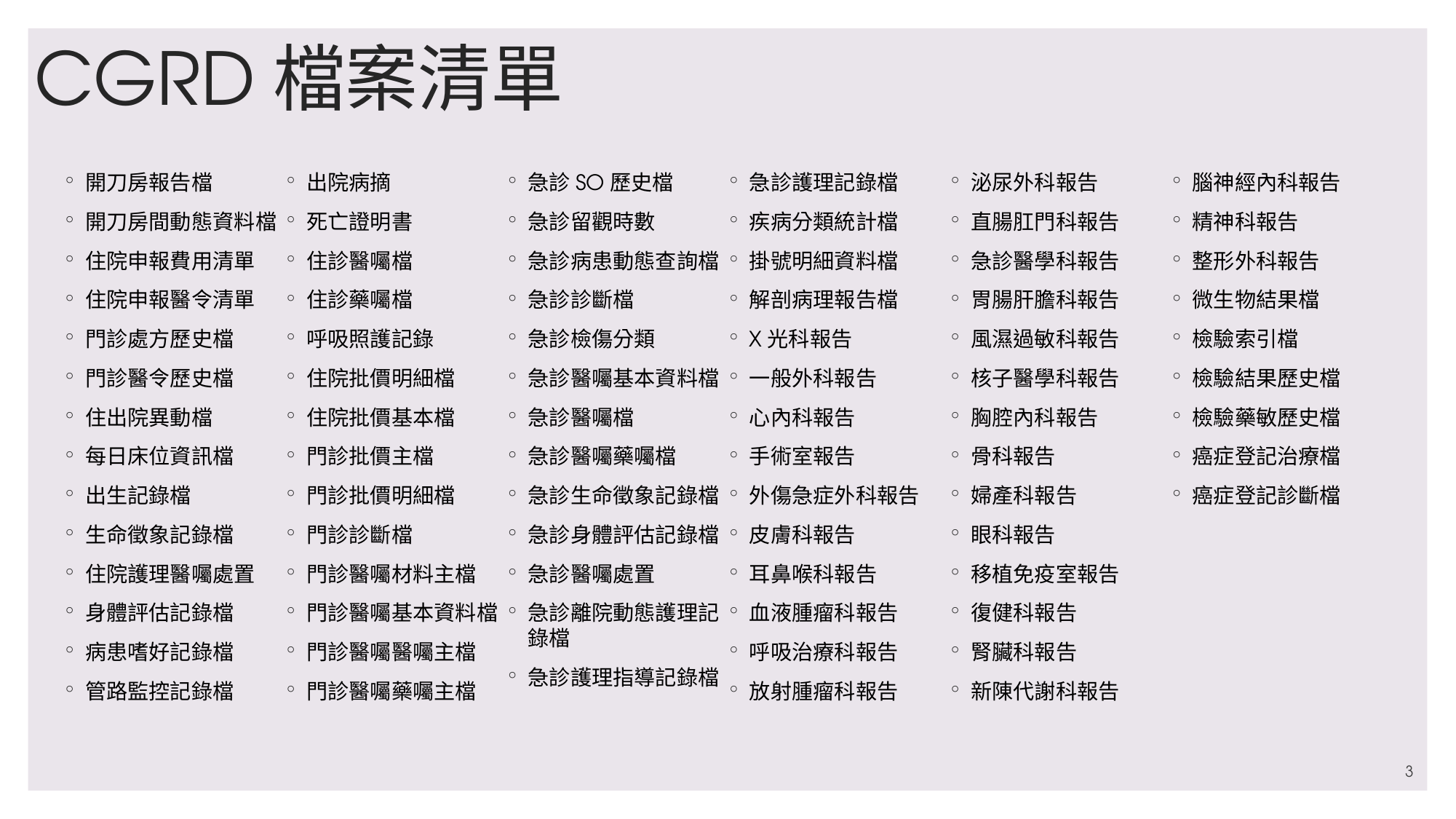

# CGRD檔案清單
開刀房報告檔
開刀房間動態資料檔
住院申報費用清單
住院申報醫令清單
門診處方歷史檔
門診醫令歷史檔
住出院異動檔
每日床位資訊檔
出生記錄檔
生命徵象記錄檔
住院護理醫囑處置
身體評估記錄檔
病患嗜好記錄檔
管路監控記錄檔
出院病摘
死亡證明書
住診醫囑檔
住診藥囑檔
呼吸照護記錄
住院批價明細檔
住院批價基本檔
門診批價主檔
門診批價明細檔
門診診斷檔
門診醫囑材料主檔
門診醫囑基本資料檔
門診醫囑醫囑主檔
門診醫囑藥囑主檔
急診SO歷史檔
急診留觀時數
急診病患動態查詢檔
急診診斷檔
急診檢傷分類
急診醫囑基本資料檔
急診醫囑檔
急診醫囑藥囑檔
急診生命徵象記錄檔
急診身體評估記錄檔
急診醫囑處置
急診離院動態護理記錄檔
急診護理指導記錄檔
急診護理記錄檔
疾病分類統計檔
掛號明細資料檔
解剖病理報告檔
X光科報告
一般外科報告
心內科報告
手術室報告
外傷急症外科報告
皮膚科報告
耳鼻喉科報告
血液腫瘤科報告
呼吸治療科報告
放射腫瘤科報告
泌尿外科報告
直腸肛門科報告
急診醫學科報告
胃腸肝膽科報告
風濕過敏科報告
核子醫學科報告
胸腔內科報告
骨科報告
婦產科報告
眼科報告
移植免疫室報告
復健科報告
腎臟科報告
新陳代謝科報告
腦神經內科報告
精神科報告
整形外科報告
微生物結果檔
檢驗索引檔
檢驗結果歷史檔
檢驗藥敏歷史檔
癌症登記治療檔
癌症登記診斷檔

3